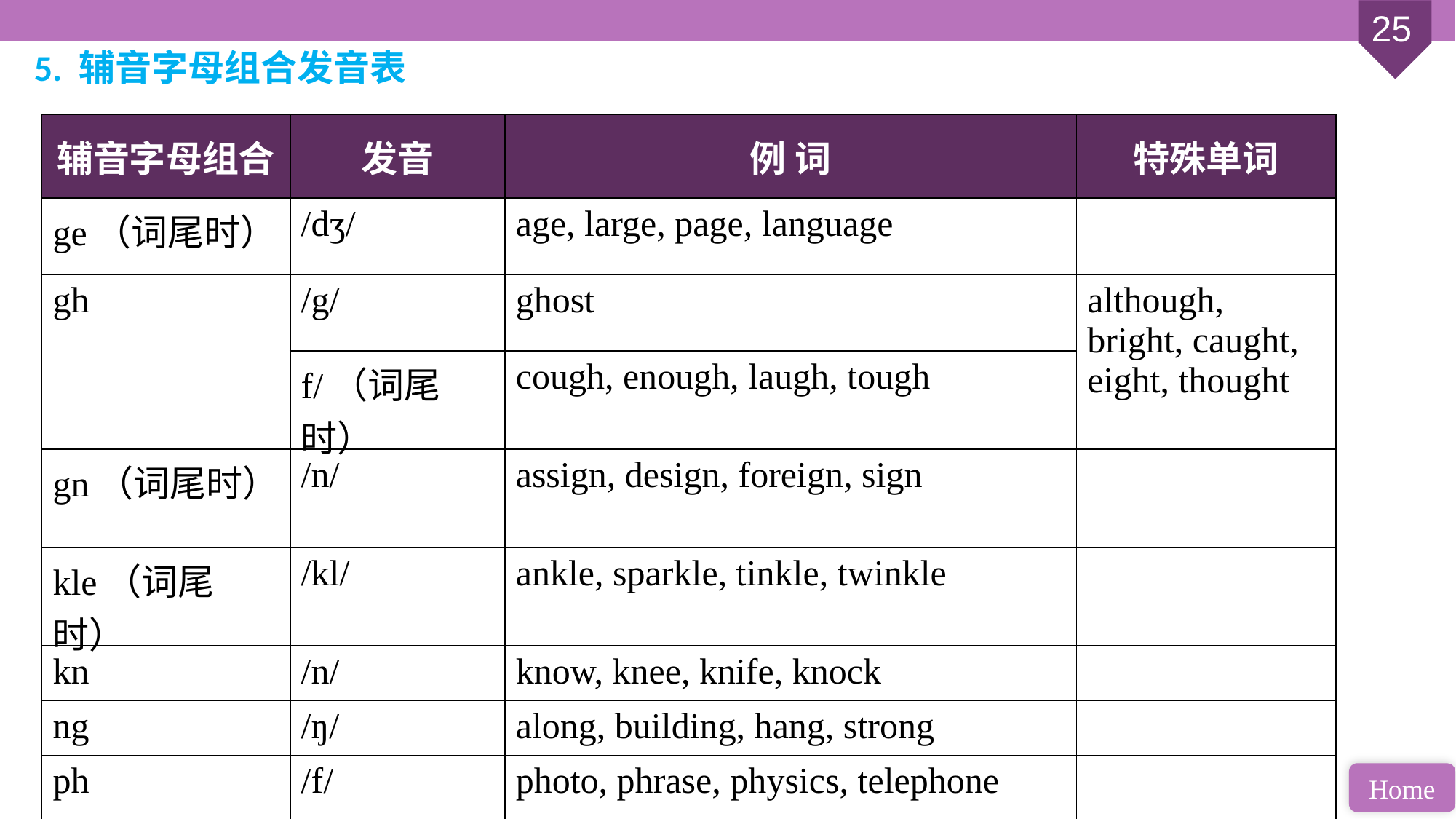

5. 辅音字母组合发音表
| 辅音字母组合 | 发音 | 例 词 | 特殊单词 |
| --- | --- | --- | --- |
| ge（词尾时） | /dʒ/ | age, large, page, language |  |
| gh | /g/ | ghost | although, bright, caught, eight, thought |
|  | f/（词尾时） | cough, enough, laugh, tough |  |
| gn（词尾时） | /n/ | assign, design, foreign, sign |  |
| kle（词尾时） | /kl/ | ankle, sparkle, tinkle, twinkle |  |
| kn | /n/ | know, knee, knife, knock |  |
| ng | /ŋ/ | along, building, hang, strong |  |
| ph | /f/ | photo, phrase, physics, telephone |  |
| ple（词尾时） |  | couple, people, purple, simple |  |